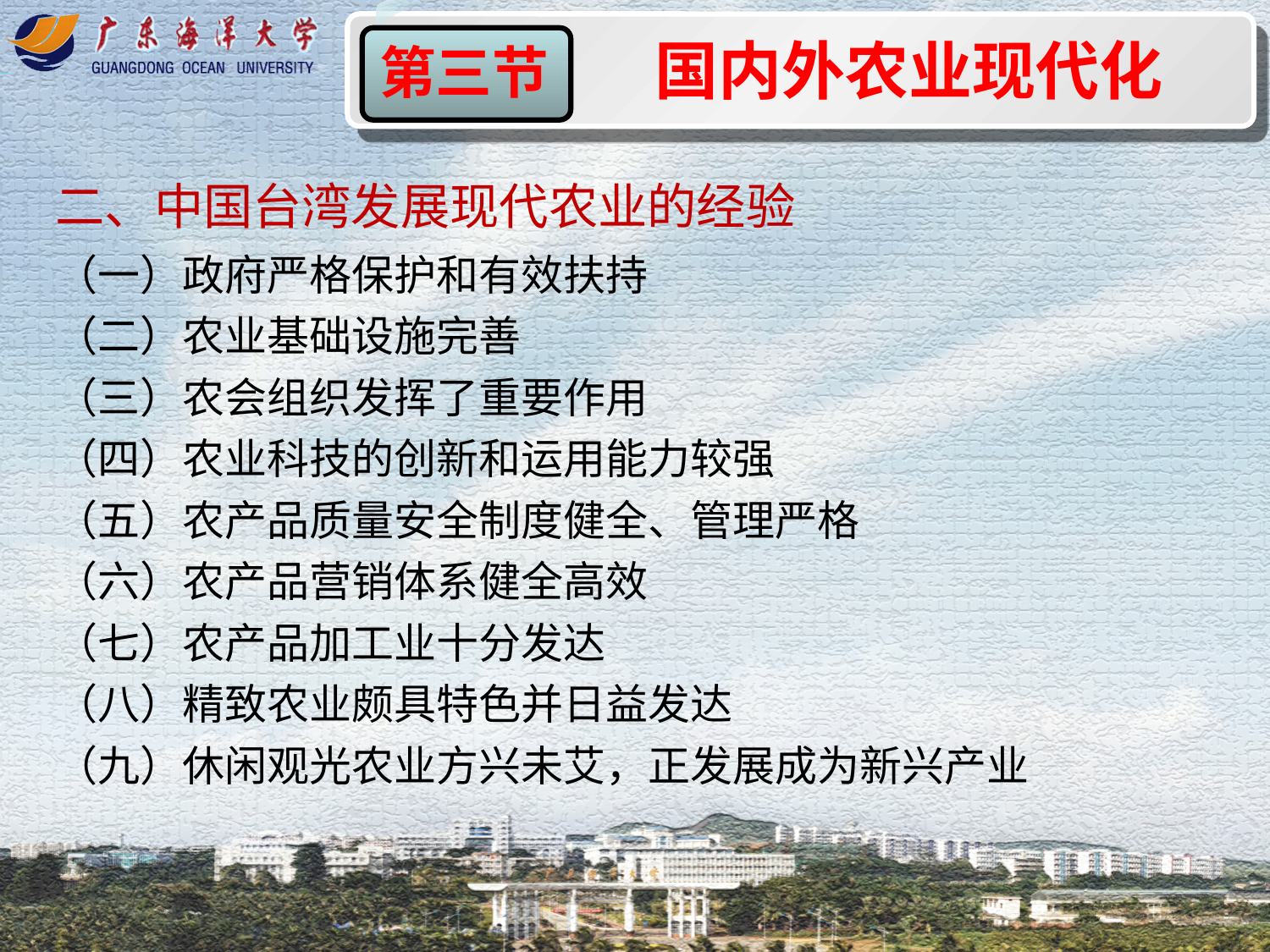

国内外农业现代化

第三节
二、中国台湾发展现代农业的经验
（一）政府严格保护和有效扶持
（二）农业基础设施完善
（三）农会组织发挥了重要作用
（四）农业科技的创新和运用能力较强
（五）农产品质量安全制度健全、管理严格
（六）农产品营销体系健全高效
（七）农产品加工业十分发达
（八）精致农业颇具特色并日益发达
（九）休闲观光农业方兴未艾，正发展成为新兴产业